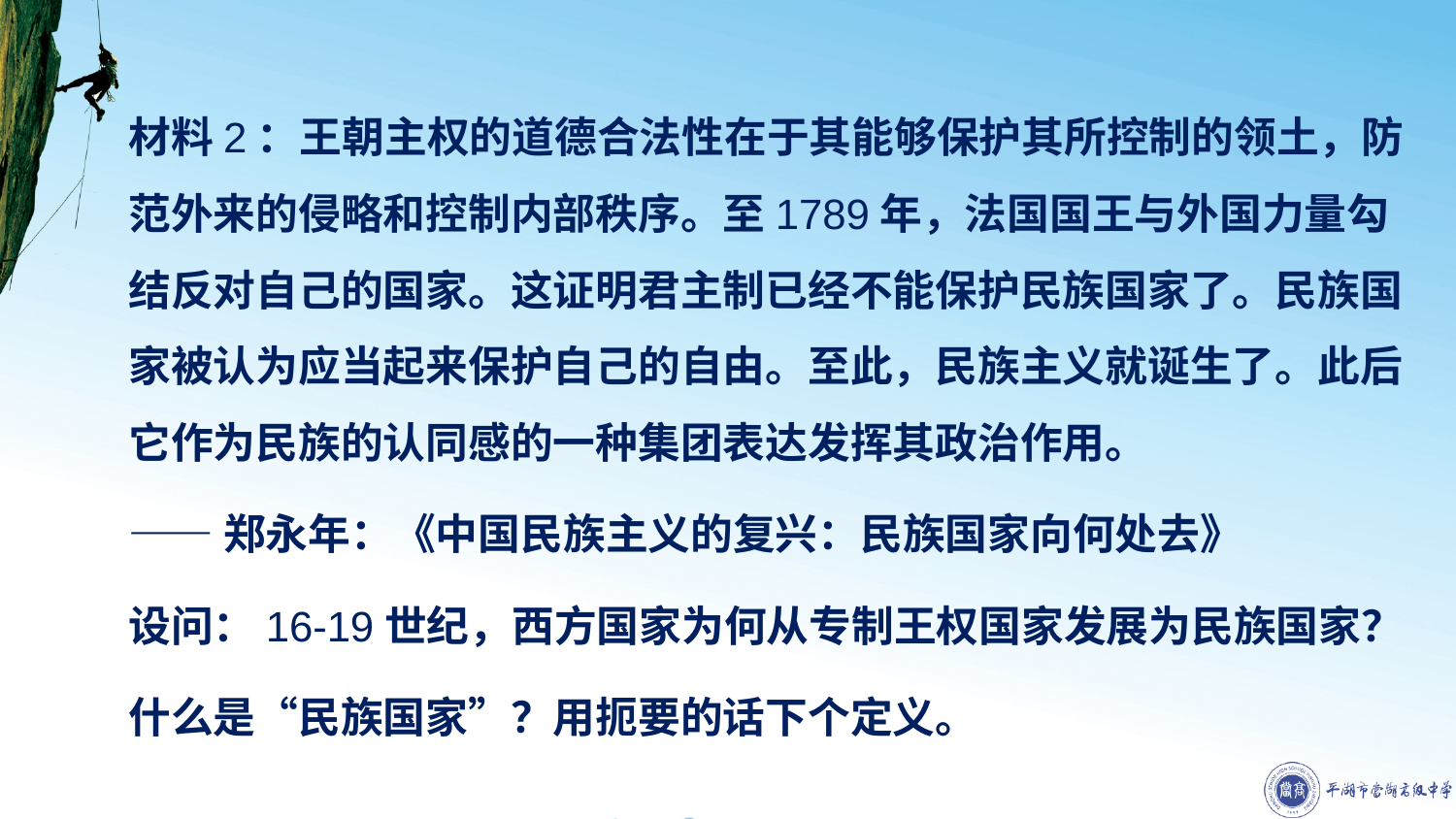

材料2：王朝主权的道德合法性在于其能够保护其所控制的领土，防范外来的侵略和控制内部秩序。至1789年，法国国王与外国力量勾结反对自己的国家。这证明君主制已经不能保护民族国家了。民族国家被认为应当起来保护自己的自由。至此，民族主义就诞生了。此后它作为民族的认同感的一种集团表达发挥其政治作用。
——郑永年：《中国民族主义的复兴：民族国家向何处去》
设问：16-19世纪，西方国家为何从专制王权国家发展为民族国家？
什么是“民族国家”？用扼要的话下个定义。